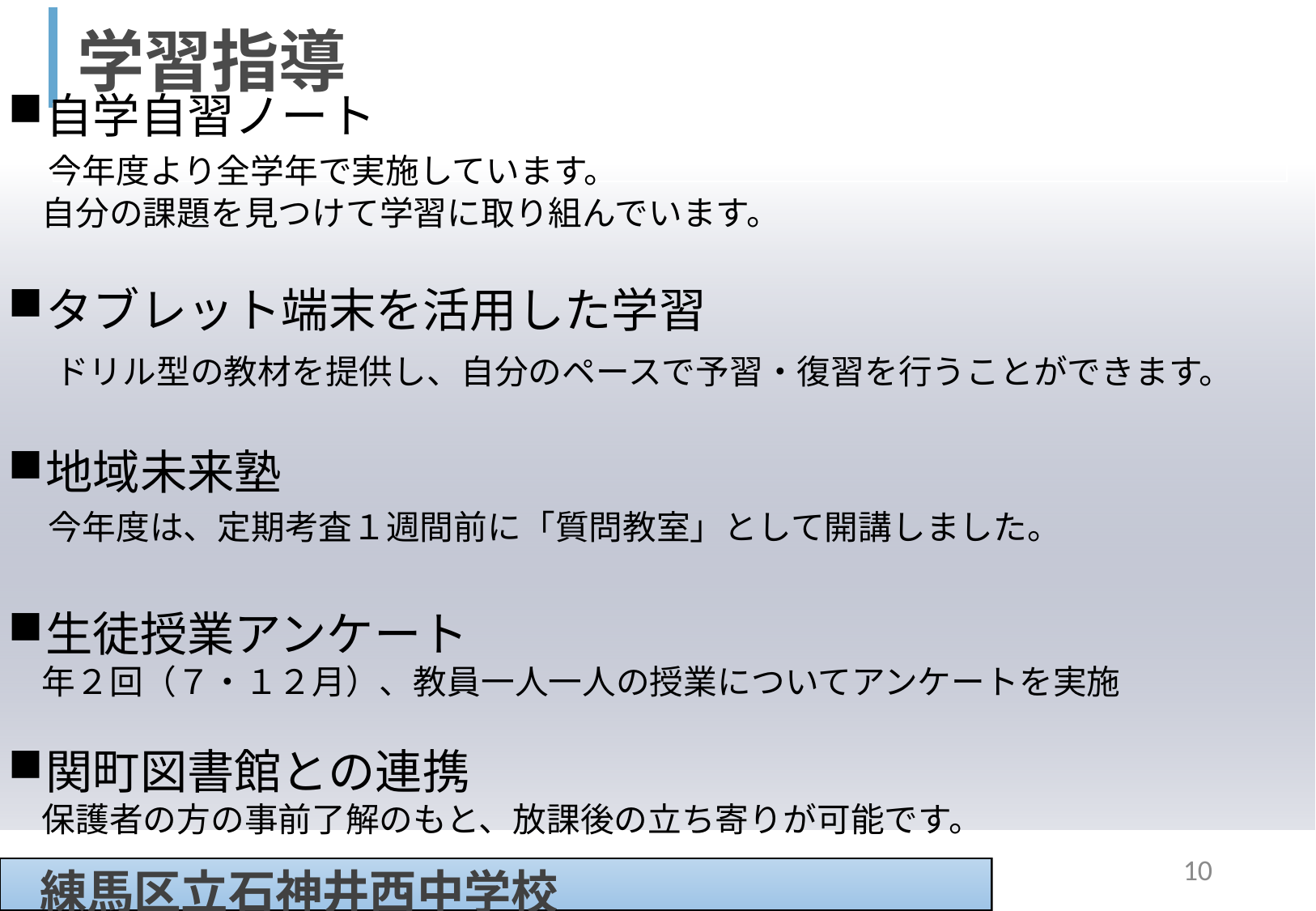

| 学習指導 |
| --- |
|  |
自学自習ノート
　今年度より全学年で実施しています。
　自分の課題を見つけて学習に取り組んでいます。

タブレット端末を活用した学習
　ドリル型の教材を提供し、自分のペースで予習・復習を行うことができます。

地域未来塾
　今年度は、定期考査１週間前に「質問教室」として開講しました。

生徒授業アンケート
　年２回（７・１２月）、教員一人一人の授業についてアンケートを実施

関町図書館との連携
　保護者の方の事前了解のもと、放課後の立ち寄りが可能です。

10